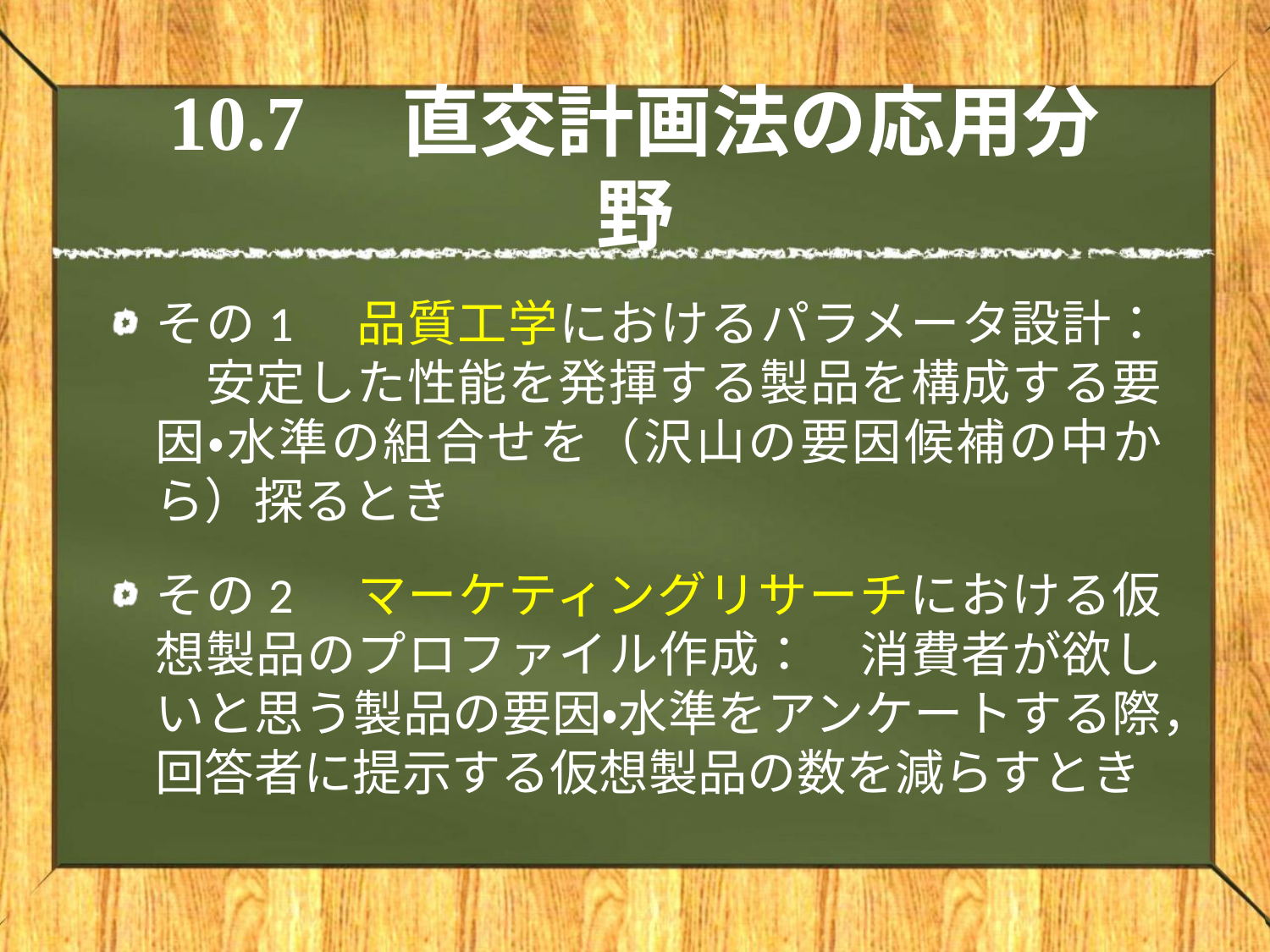

# 10.7　直交計画法の応用分野
その1　品質工学におけるパラメータ設計：　安定した性能を発揮する製品を構成する要因・水準の組合せを（沢山の要因候補の中から）探るとき

その2　マーケティングリサーチにおける仮想製品のプロファイル作成：　消費者が欲しいと思う製品の要因・水準をアンケートする際，回答者に提示する仮想製品の数を減らすとき